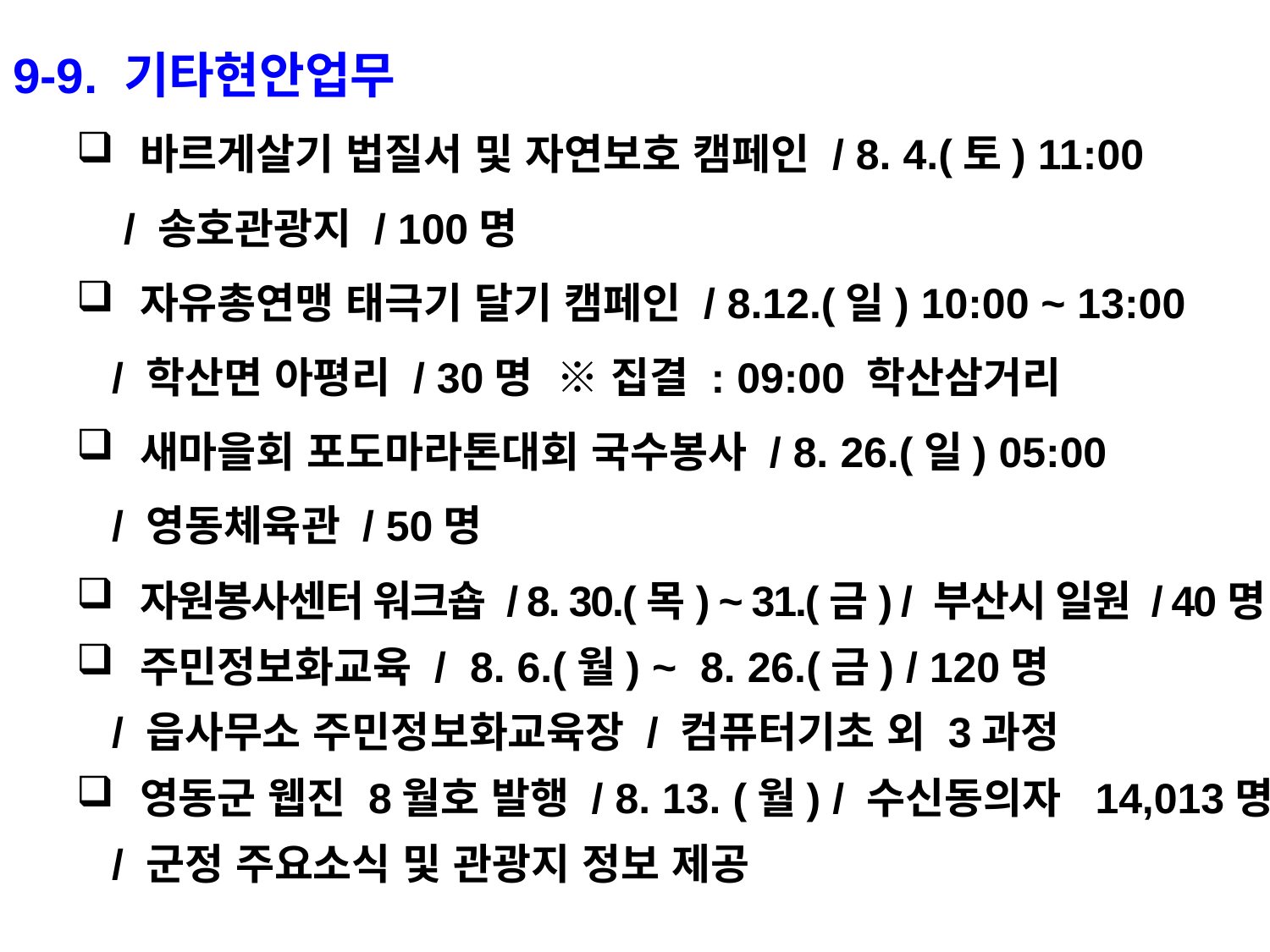

9-9. 기타현안업무
바르게살기 법질서 및 자연보호 캠페인 / 8. 4.(토) 11:00
    / 송호관광지 / 100명
자유총연맹 태극기 달기 캠페인 / 8.12.(일) 10:00 ~ 13:00
   / 학산면 아평리 / 30명  ※ 집결 : 09:00 학산삼거리
새마을회 포도마라톤대회 국수봉사 / 8. 26.(일) 05:00
   / 영동체육관 / 50명
자원봉사센터 워크숍 / 8. 30.(목) ~ 31.(금) / 부산시 일원 / 40명
주민정보화교육 /  8. 6.(월) ~  8. 26.(금) / 120명
   / 읍사무소 주민정보화교육장 / 컴퓨터기초 외 3과정
영동군 웹진 8월호 발행 / 8. 13. (월) / 수신동의자  14,013명
   / 군정 주요소식 및 관광지 정보 제공